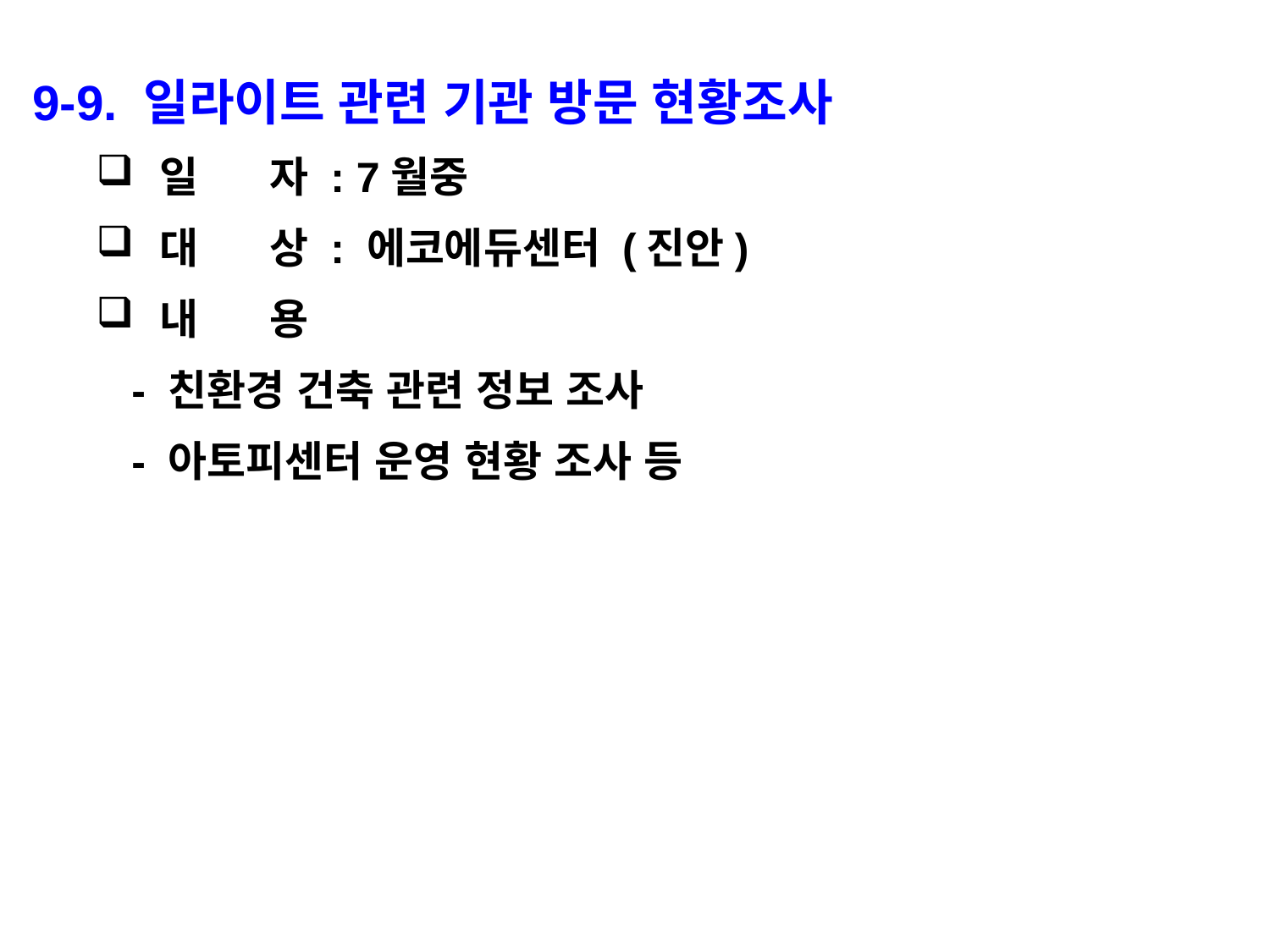

9-9. 일라이트 관련 기관 방문 현황조사
일      자 : 7월중
대      상 : 에코에듀센터 (진안)
내      용
   - 친환경 건축 관련 정보 조사
   - 아토피센터 운영 현황 조사 등